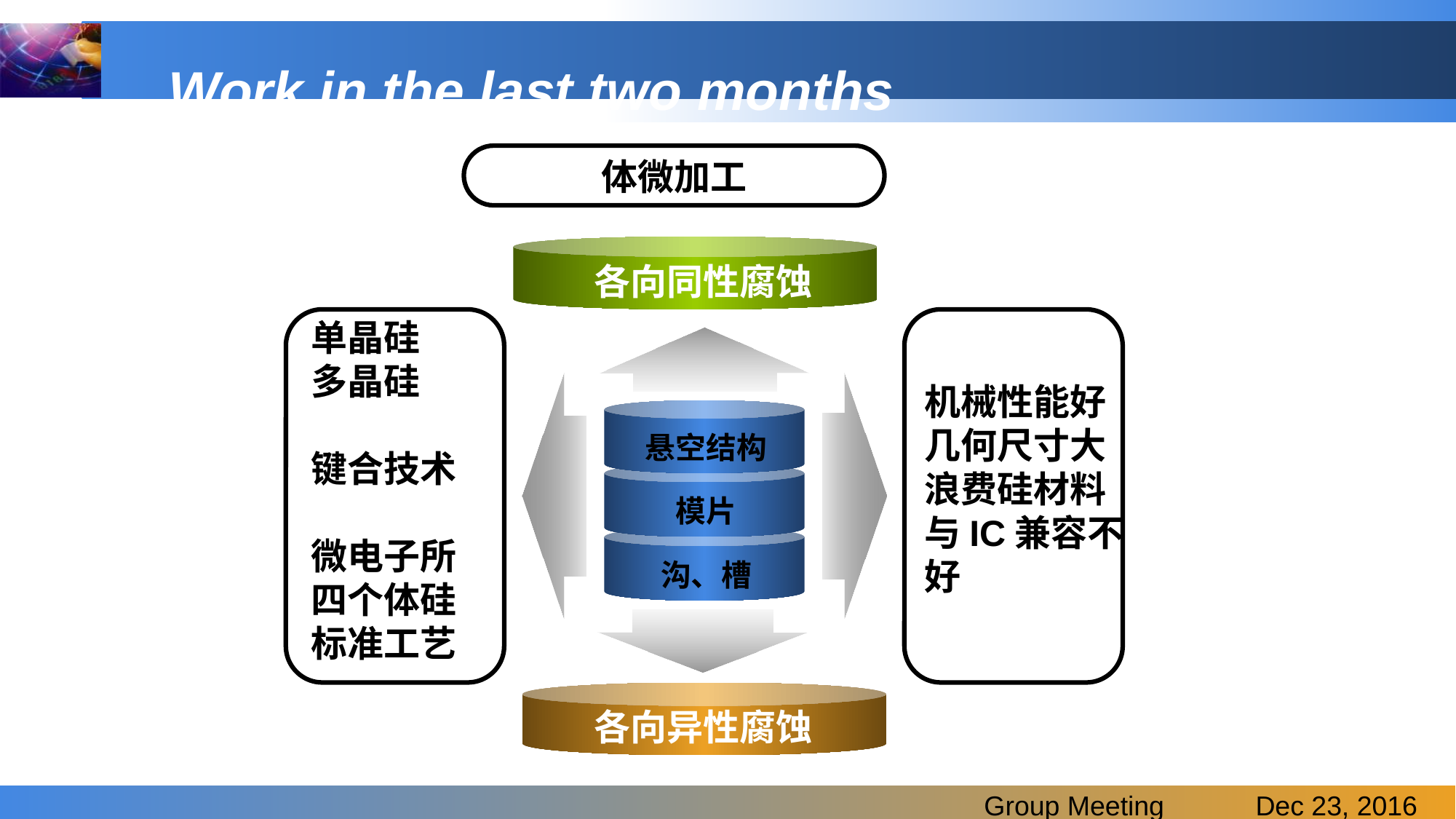

# Work in the last two months
体微加工

各向同性腐蚀

单晶硅
多晶硅

键合技术

微电子所四个体硅标准工艺

机械性能好
几何尺寸大
浪费硅材料
与IC兼容不好

悬空结构

模片

沟、槽

各向异性腐蚀